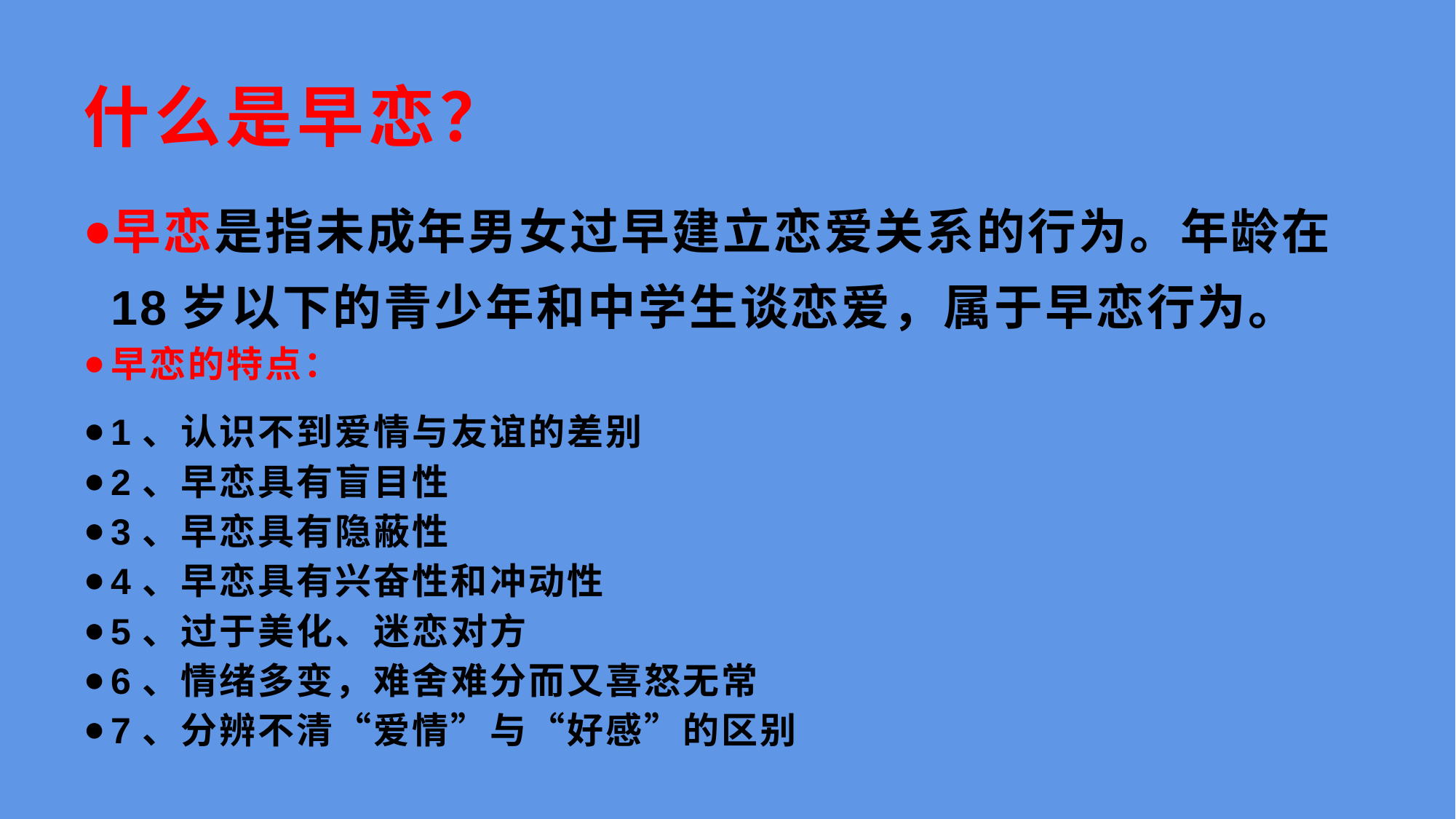

# 什么是早恋？
早恋是指未成年男女过早建立恋爱关系的行为。年龄在18岁以下的青少年和中学生谈恋爱，属于早恋行为。
早恋的特点：
1、认识不到爱情与友谊的差别
2、早恋具有盲目性
3、早恋具有隐蔽性
4、早恋具有兴奋性和冲动性
5、过于美化、迷恋对方
6、情绪多变，难舍难分而又喜怒无常
7、分辨不清“爱情”与“好感”的区别